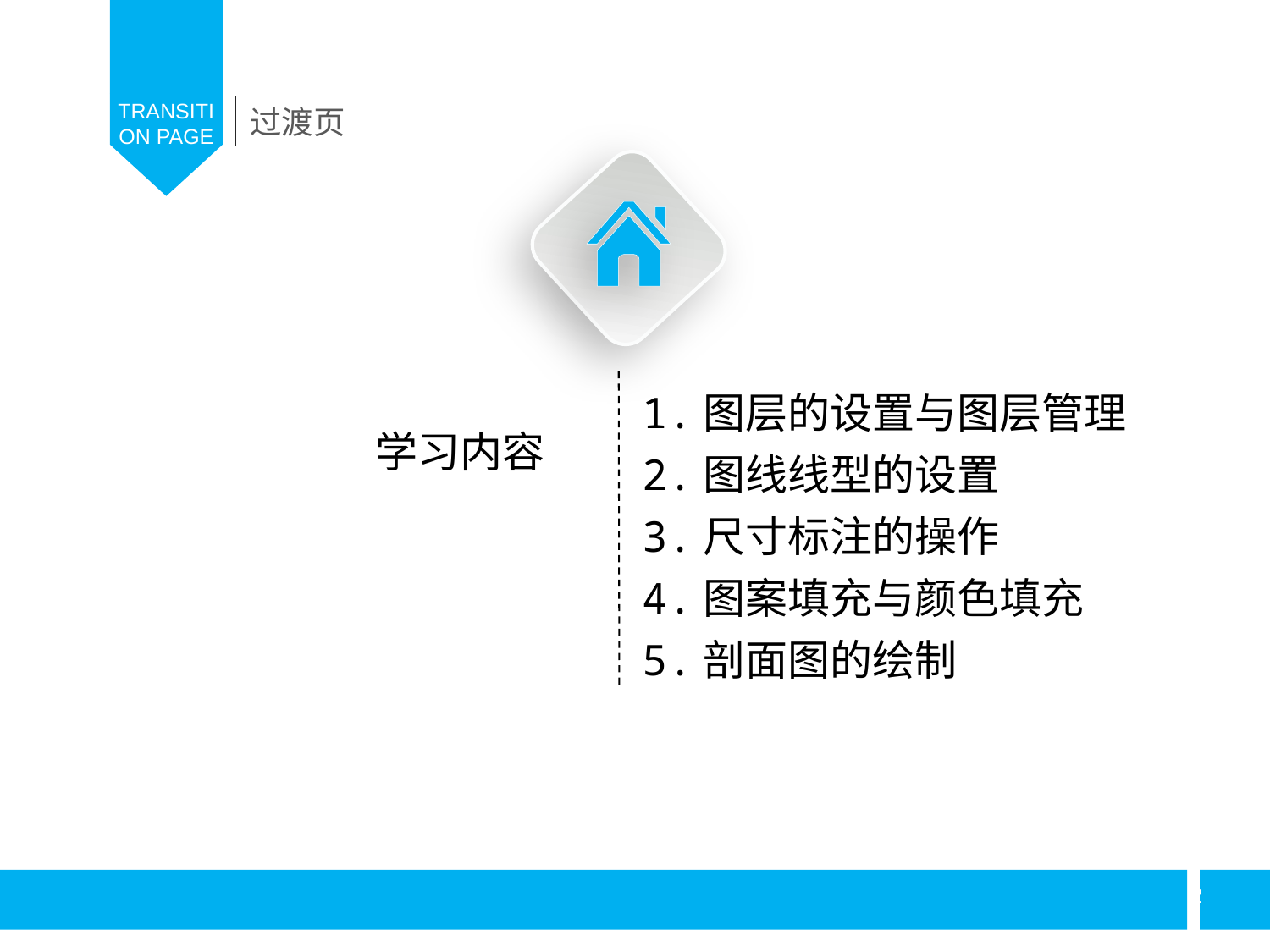

1.图层的设置与图层管理
2.图线线型的设置
3.尺寸标注的操作
4.图案填充与颜色填充
5.剖面图的绘制
学习内容